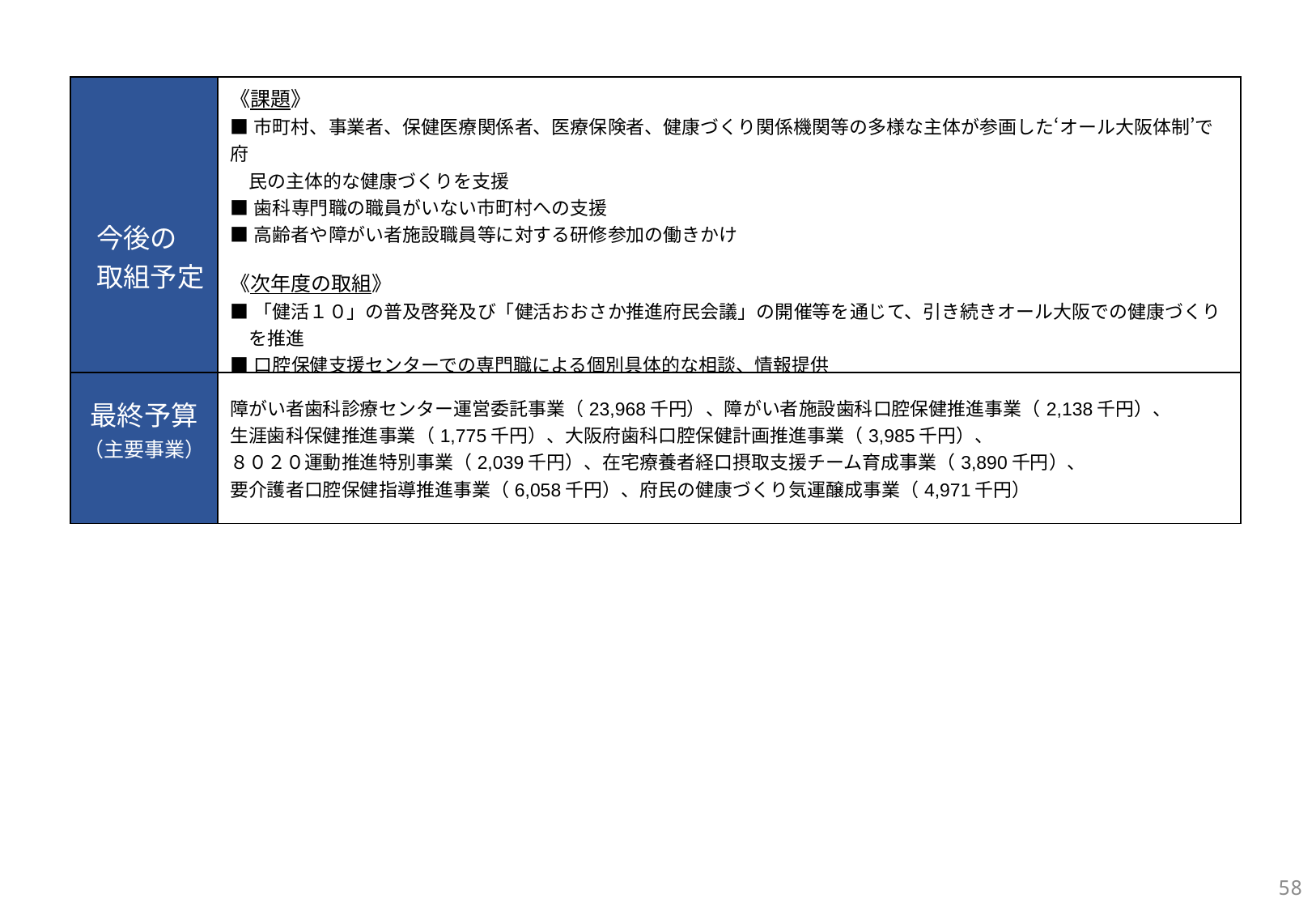

| 今後の 取組予定 | 《課題》 ■市町村、事業者、保健医療関係者、医療保険者、健康づくり関係機関等の多様な主体が参画した‘オール大阪体制’で府 　民の主体的な健康づくりを支援 ■歯科専門職の職員がいない市町村への支援 ■高齢者や障がい者施設職員等に対する研修参加の働きかけ 《次年度の取組》 ■「健活１０」の普及啓発及び「健活おおさか推進府民会議」の開催等を通じて、引き続きオール大阪での健康づくり 　を推進 ■口腔保健支援センターでの専門職による個別具体的な相談、情報提供 ■市町村職員の歯科コーチングスキル向上事業での市町村職員への技術的支援 |
| --- | --- |
| 最終予算 （主要事業） | 障がい者歯科診療センター運営委託事業（23,968千円）、障がい者施設歯科口腔保健推進事業（2,138千円）、 生涯歯科保健推進事業（1,775千円）、大阪府歯科口腔保健計画推進事業（3,985千円）、 ８０２０運動推進特別事業（2,039千円）、在宅療養者経口摂取支援チーム育成事業（3,890千円）、 要介護者口腔保健指導推進事業（6,058千円）、府民の健康づくり気運醸成事業（4,971千円）） |
| --- | --- |
58